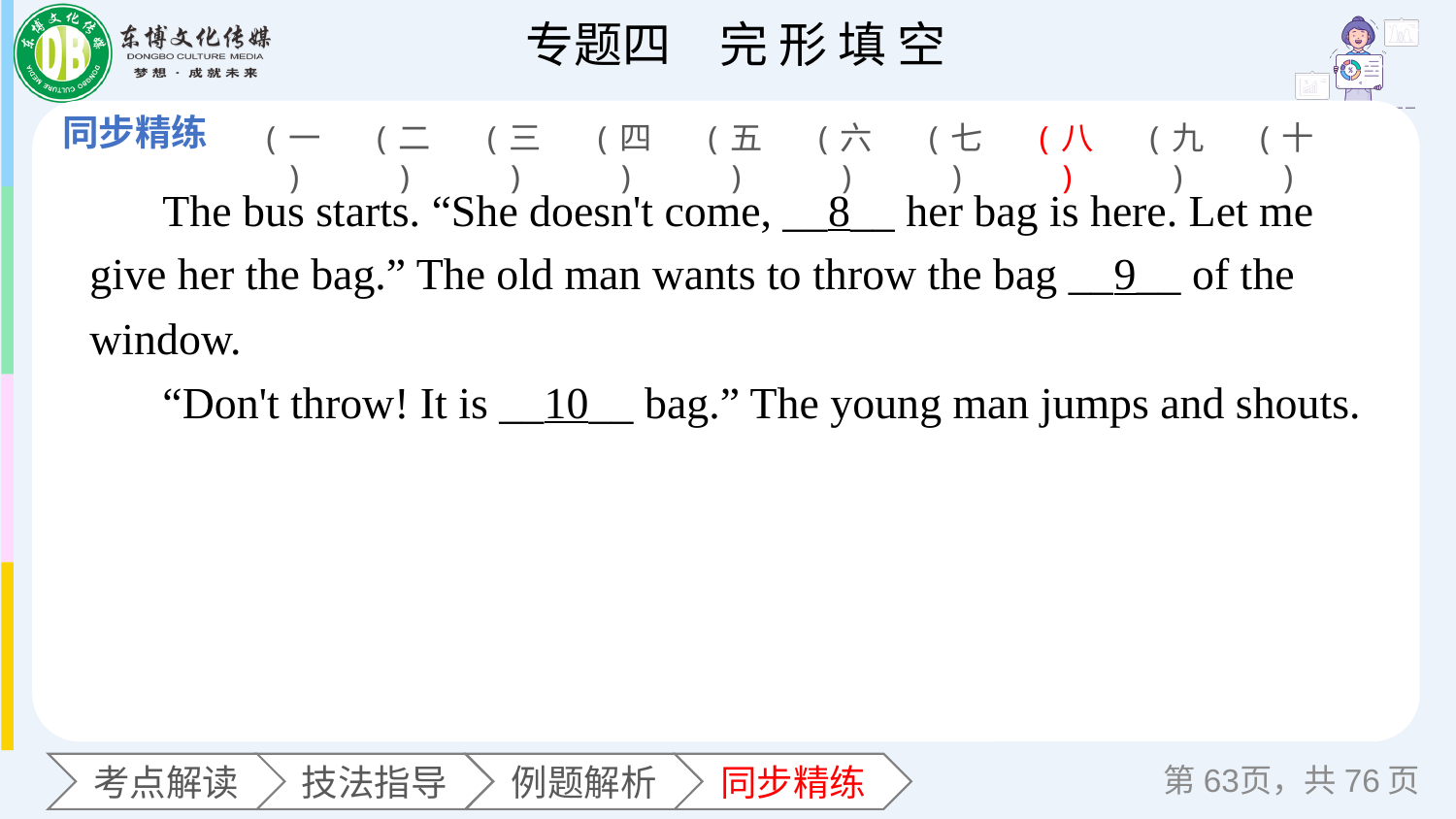

(一)
(二)
(三)
(四)
(五)
(六)
(七)
(八)
(九)
(十)
The bus starts. “She doesn't come, __8__ her bag is here. Let me give her the bag.” The old man wants to throw the bag __9__ of the window.
“Don't throw! It is __10__ bag.” The young man jumps and shouts.
第63页，共76页